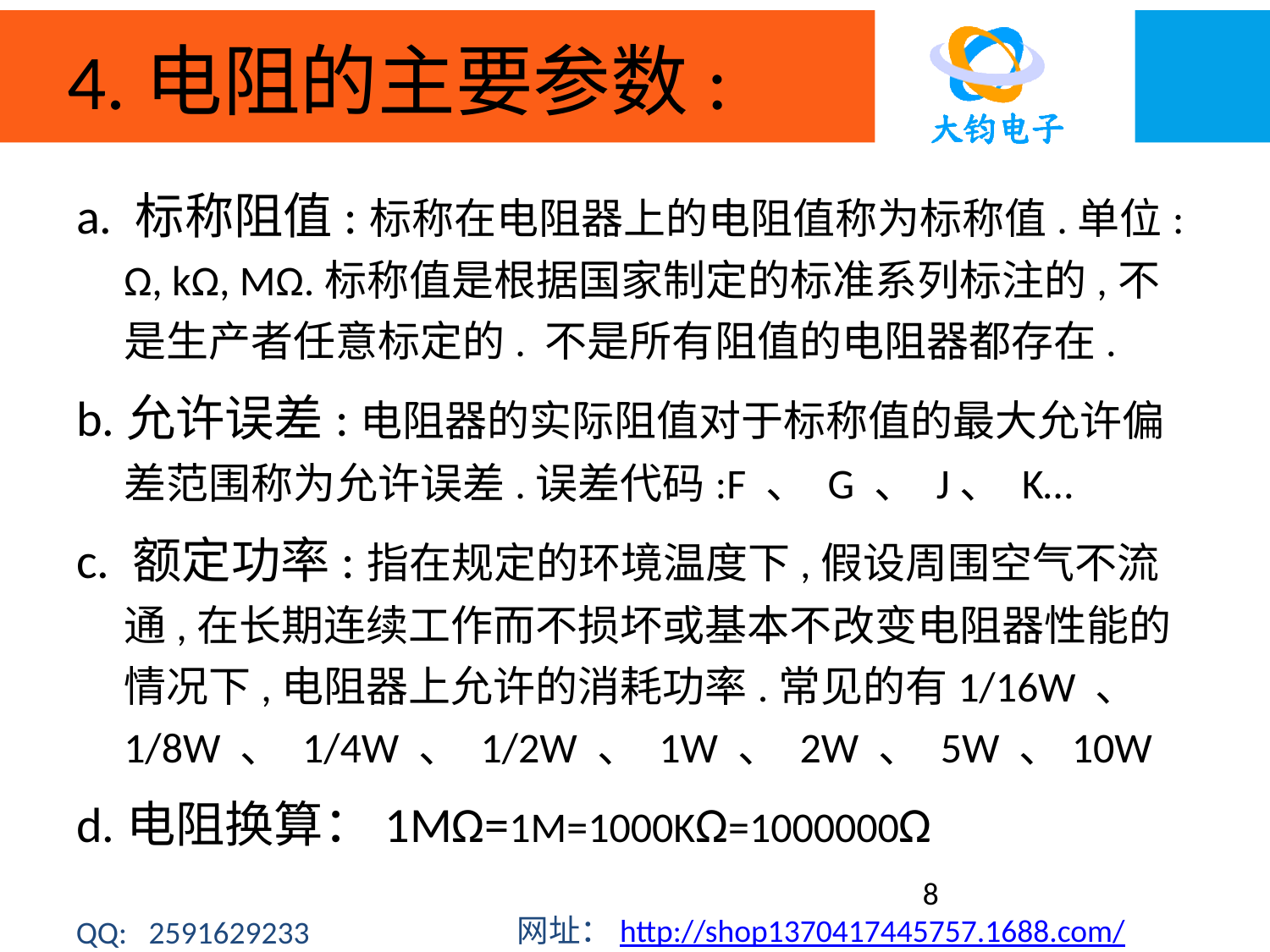

# 4.电阻的主要参数:
a. 标称阻值:标称在电阻器上的电阻值称为标称值.单位: Ω, kΩ, MΩ.标称值是根据国家制定的标准系列标注的,不是生产者任意标定的. 不是所有阻值的电阻器都存在.
b.允许误差:电阻器的实际阻值对于标称值的最大允许偏差范围称为允许误差.误差代码:F 、 G 、 J、 K…
c. 额定功率:指在规定的环境温度下,假设周围空气不流通,在长期连续工作而不损坏或基本不改变电阻器性能的情况下,电阻器上允许的消耗功率.常见的有1/16W 、 1/8W 、 1/4W 、 1/2W 、 1W 、 2W 、 5W 、10W
d.电阻换算：1MΩ=1M=1000KΩ=1000000Ω
8